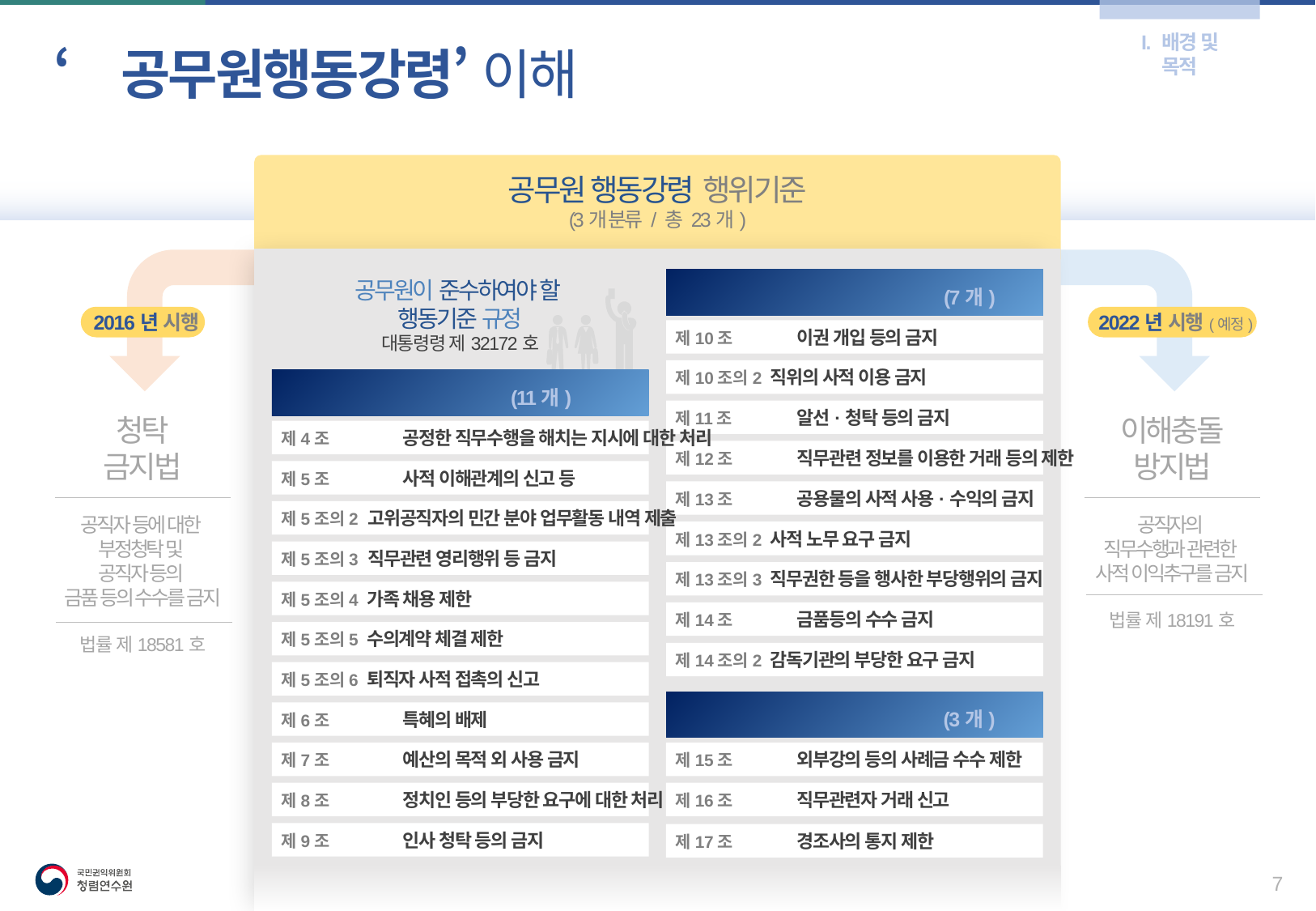

I. 배경 및 목적

‘공무원행동강령’ 이해

공무원 행동강령 행위기준
(3개 분류 / 총 23개)

공무원이 준수하여야 할
행동기준 규정
대통령령 제32172호
부당이득의 수수금지 등 (7개)

제10조 	이권 개입 등의 금지
제10조의2 직위의 사적 이용 금지
공정한 직무수행 (11개)
제11조 	알선·청탁 등의 금지
제4조 	공정한 직무수행을 해치는 지시에 대한 처리
제12조 	직무관련 정보를 이용한 거래 등의 제한
제5조 	사적 이해관계의 신고 등
제13조 	공용물의 사적 사용·수익의 금지
제5조의2 고위공직자의 민간 분야 업무활동 내역 제출
제13조의2 사적 노무 요구 금지
제5조의3 직무관련 영리행위 등 금지
제13조의3 직무권한 등을 행사한 부당행위의 금지
제5조의4 가족 채용 제한
제14조 	금품등의 수수 금지
제5조의5 수의계약 체결 제한
제14조의2 감독기관의 부당한 요구 금지
제5조의6 퇴직자 사적 접촉의 신고
건전한 공직풍토의 조성 (3개)
제6조 	특혜의 배제
제7조 	예산의 목적 외 사용 금지
제15조 	외부강의 등의 사례금 수수 제한
제8조 	정치인 등의 부당한 요구에 대한 처리
제16조 	직무관련자 거래 신고
제9조 	인사 청탁 등의 금지
제17조 	경조사의 통지 제한

2016년 시행
청탁
금지법
공직자 등에 대한
부정청탁 및
공직자 등의
금품 등의 수수를 금지

법률 제18581호
2022년 시행(예정)
이해충돌
방지법
공직자의
직무수행과 관련한
사적 이익추구를 금지

법률 제18191호
7